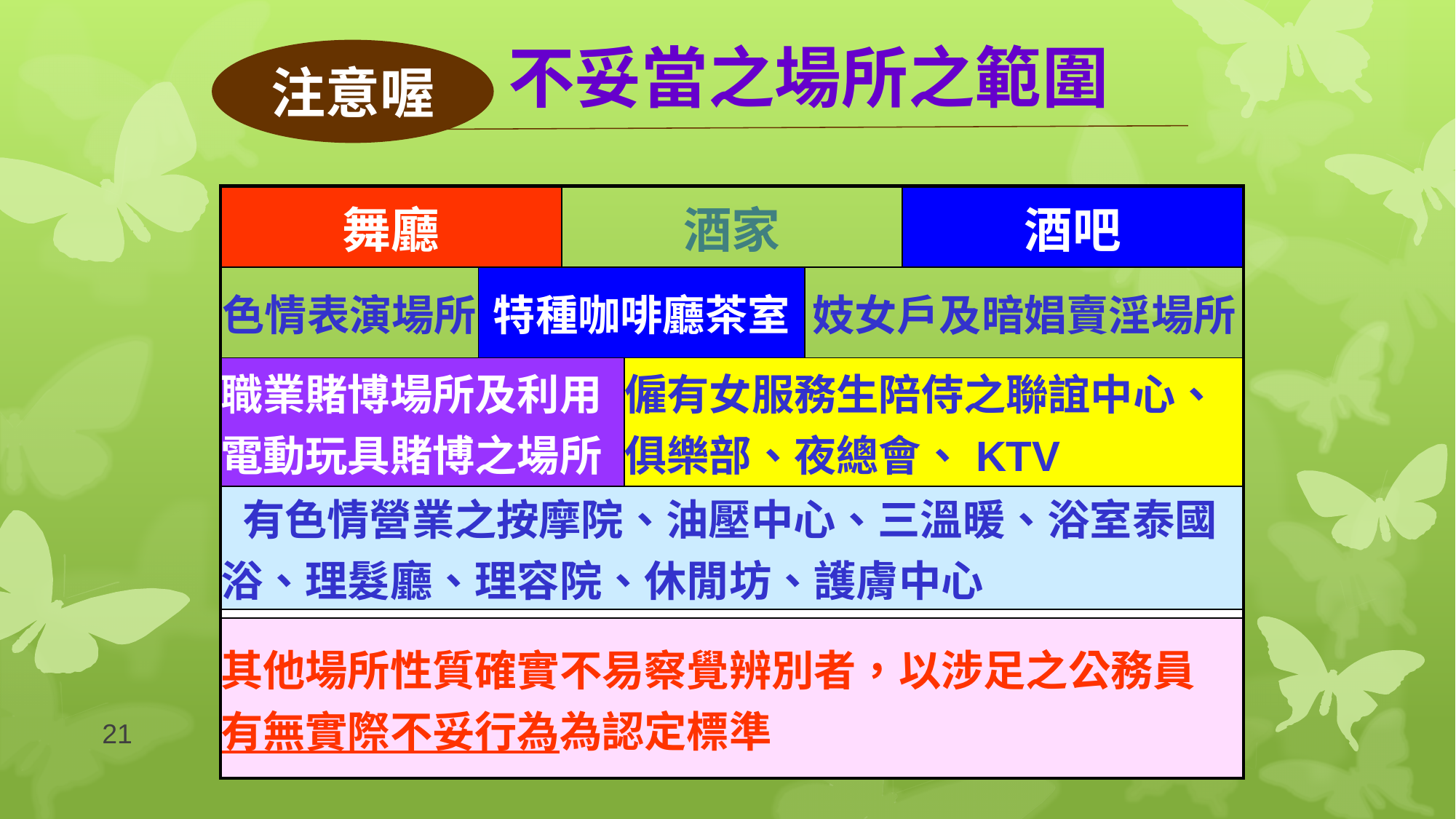

不妥當之場所之範圍
注意喔

| 舞廳 |  | 酒家 |  |  | 酒吧 |
| --- | --- | --- | --- | --- | --- |
| 色情表演場所 | 特種咖啡廳茶室 |  |  | 妓女戶及暗娼賣淫場所 |  |
| 職業賭博場所及利用電動玩具賭博之場所 |  |  | 僱有女服務生陪侍之聯誼中心、俱樂部、夜總會、KTV |  |  |
| 有色情營業之按摩院、油壓中心、三溫暖、浴室泰國浴、理髮廳、理容院、休閒坊、護膚中心 |  |  |  |  |  |
|  |  |  |  |  |  |
| 其他場所性質確實不易察覺辨別者，以涉足之公務員 有無實際不妥行為為認定標準 |  |  |  |  |  |
21